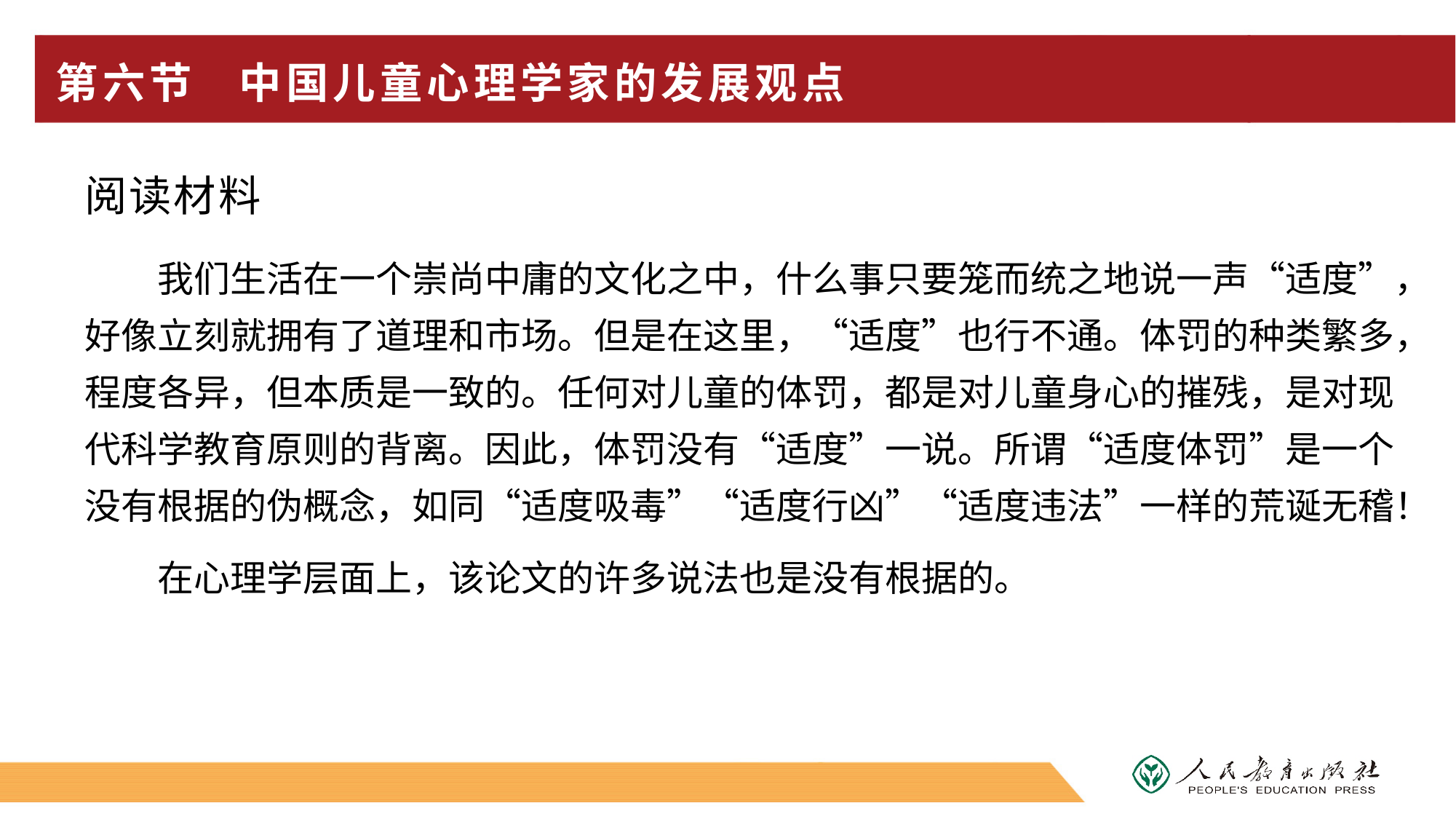

# 第六节   中国儿童心理学家的发展观点
阅读材料
我们生活在一个崇尚中庸的文化之中，什么事只要笼而统之地说一声“适度”，好像立刻就拥有了道理和市场。但是在这里，“适度”也行不通。体罚的种类繁多，程度各异，但本质是一致的。任何对儿童的体罚，都是对儿童身心的摧残，是对现代科学教育原则的背离。因此，体罚没有“适度”一说。所谓“适度体罚”是一个没有根据的伪概念，如同“适度吸毒”“适度行凶”“适度违法”一样的荒诞无稽！
在心理学层面上，该论文的许多说法也是没有根据的。